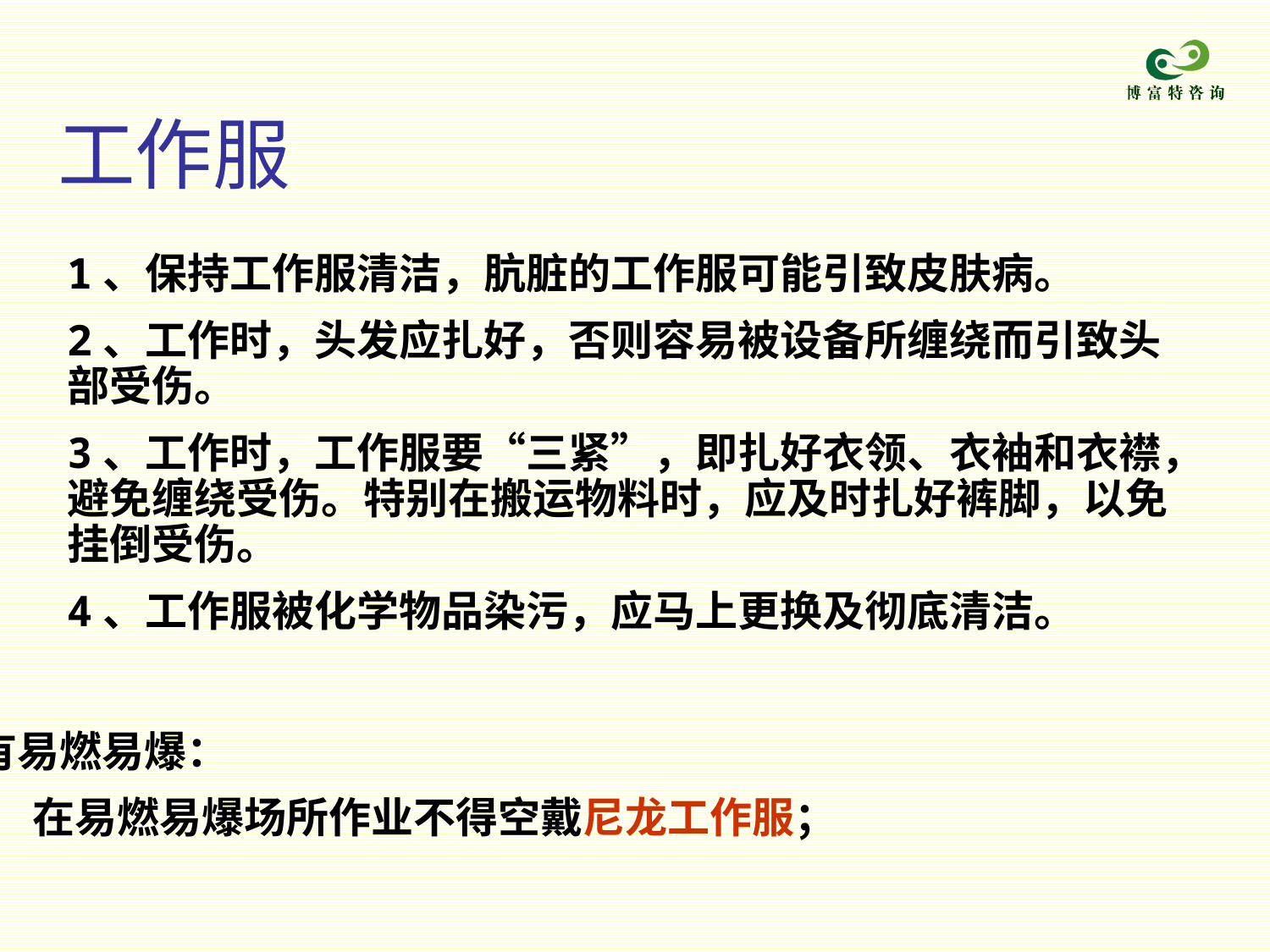

# 工作服
1、保持工作服清洁，肮脏的工作服可能引致皮肤病。
2、工作时，头发应扎好，否则容易被设备所缠绕而引致头部受伤。
3、工作时，工作服要“三紧”，即扎好衣领、衣袖和衣襟，避免缠绕受伤。特别在搬运物料时，应及时扎好裤脚，以免挂倒受伤。
4、工作服被化学物品染污，应马上更换及彻底清洁。
有易燃易爆：
     在易燃易爆场所作业不得空戴尼龙工作服；